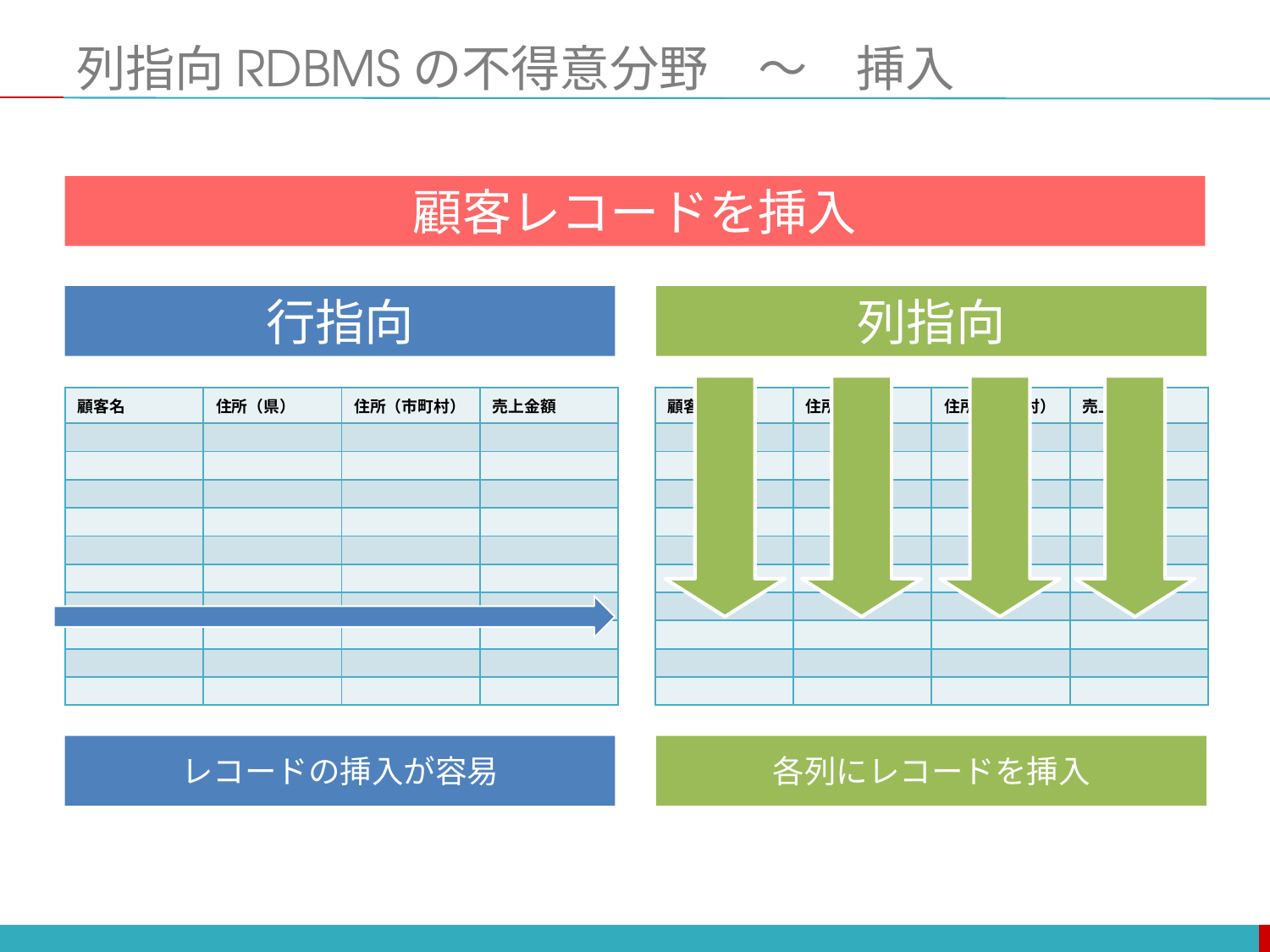

# 列指向RDBMSの不得意分野　～　挿入
顧客レコードを挿入
行指向
列指向

| 顧客名 | 住所（県） | 住所（市町村） | 売上金額 |
| --- | --- | --- | --- |
|  |  |  |  |
|  |  |  |  |
|  |  |  |  |
|  |  |  |  |
|  |  |  |  |
|  |  |  |  |
|  |  |  |  |
|  |  |  |  |
|  |  |  |  |
|  |  |  |  |
| 顧客名 | 住所（県） | 住所（市町村） | 売上金額 |
| --- | --- | --- | --- |
|  |  |  |  |
|  |  |  |  |
|  |  |  |  |
|  |  |  |  |
|  |  |  |  |
|  |  |  |  |
|  |  |  |  |
|  |  |  |  |
|  |  |  |  |
|  |  |  |  |

レコードの挿入が容易
各列にレコードを挿入